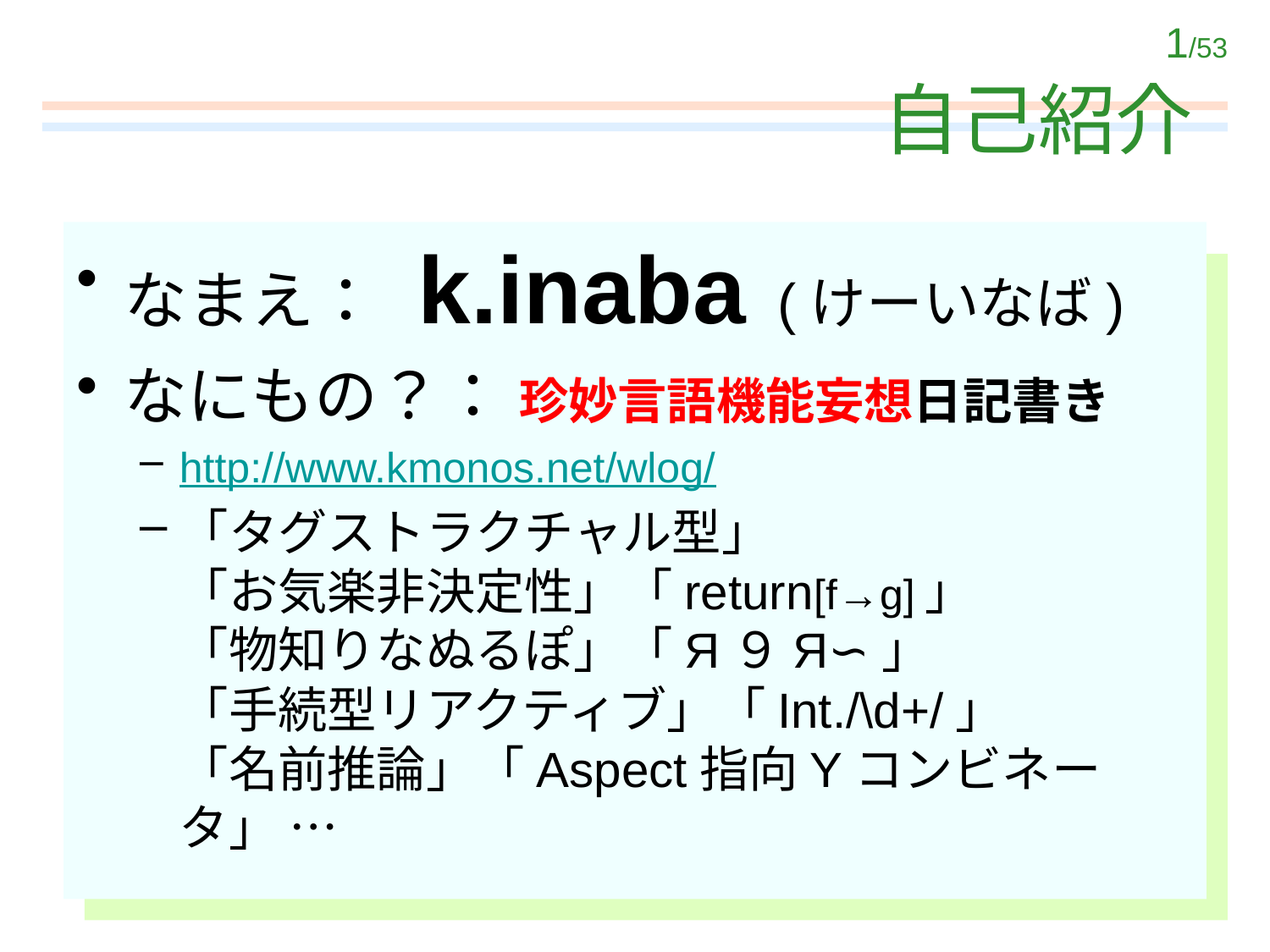

# 自己紹介
なまえ：  k.inaba  (けーいなば)
なにもの？： 珍妙言語機能妄想日記書き
http://www.kmonos.net/wlog/
「タグストラクチャル型」
「お気楽非決定性」「return[f→g]」
「物知りなぬるぽ」「Я９Я∽」
「手続型リアクティブ」「Int./\d+/」
「名前推論」「Aspect指向Yコンビネータ」 …